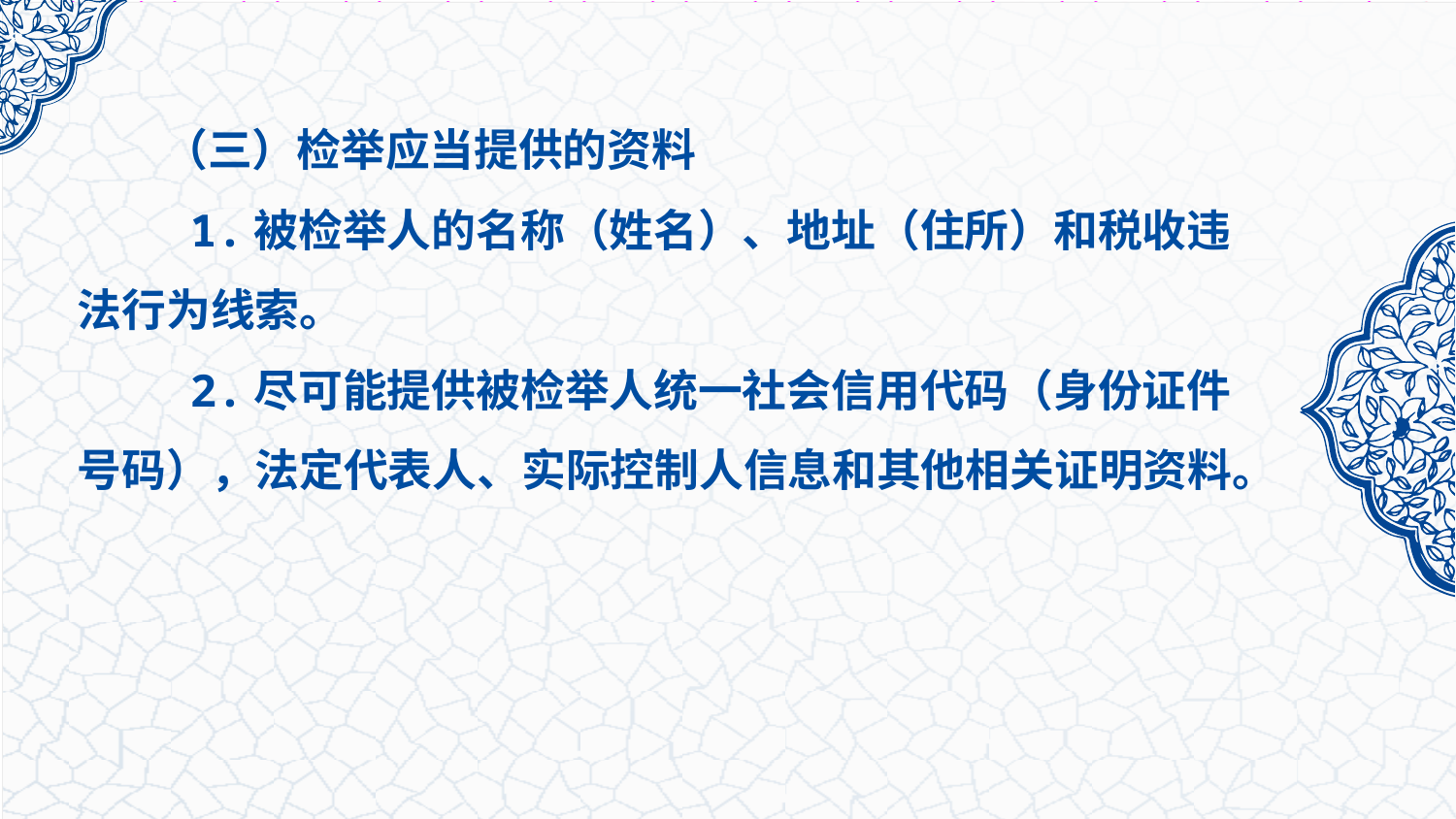

（三）检举应当提供的资料
 1.被检举人的名称（姓名）、地址（住所）和税收违法行为线索。
 2.尽可能提供被检举人统一社会信用代码（身份证件号码），法定代表人、实际控制人信息和其他相关证明资料。